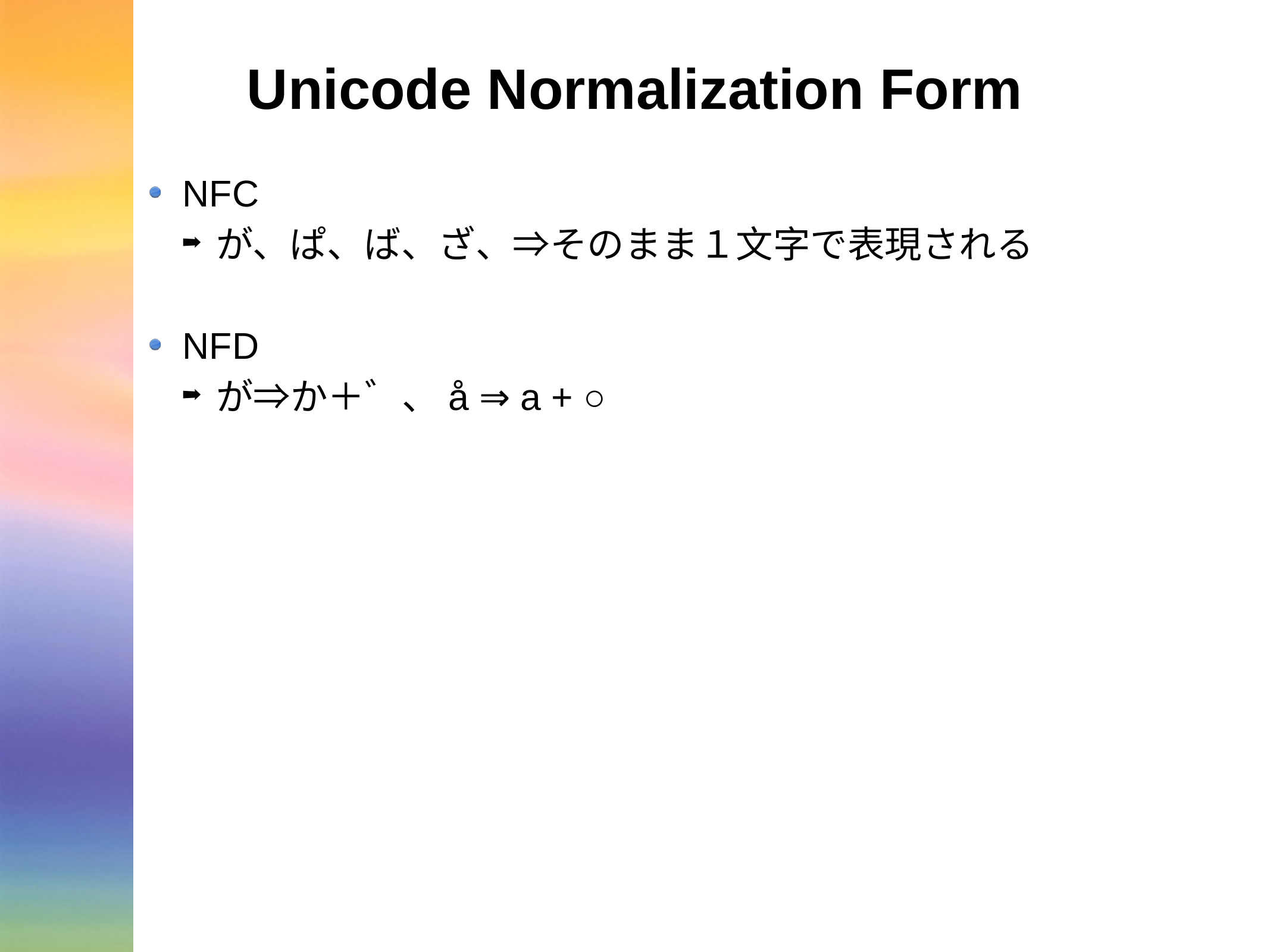

# Unicode Normalization Form
NFC
が、ぱ、ば、ざ、⇒そのまま１文字で表現される

NFD
が⇒か＋゛、å ⇒ a + ○